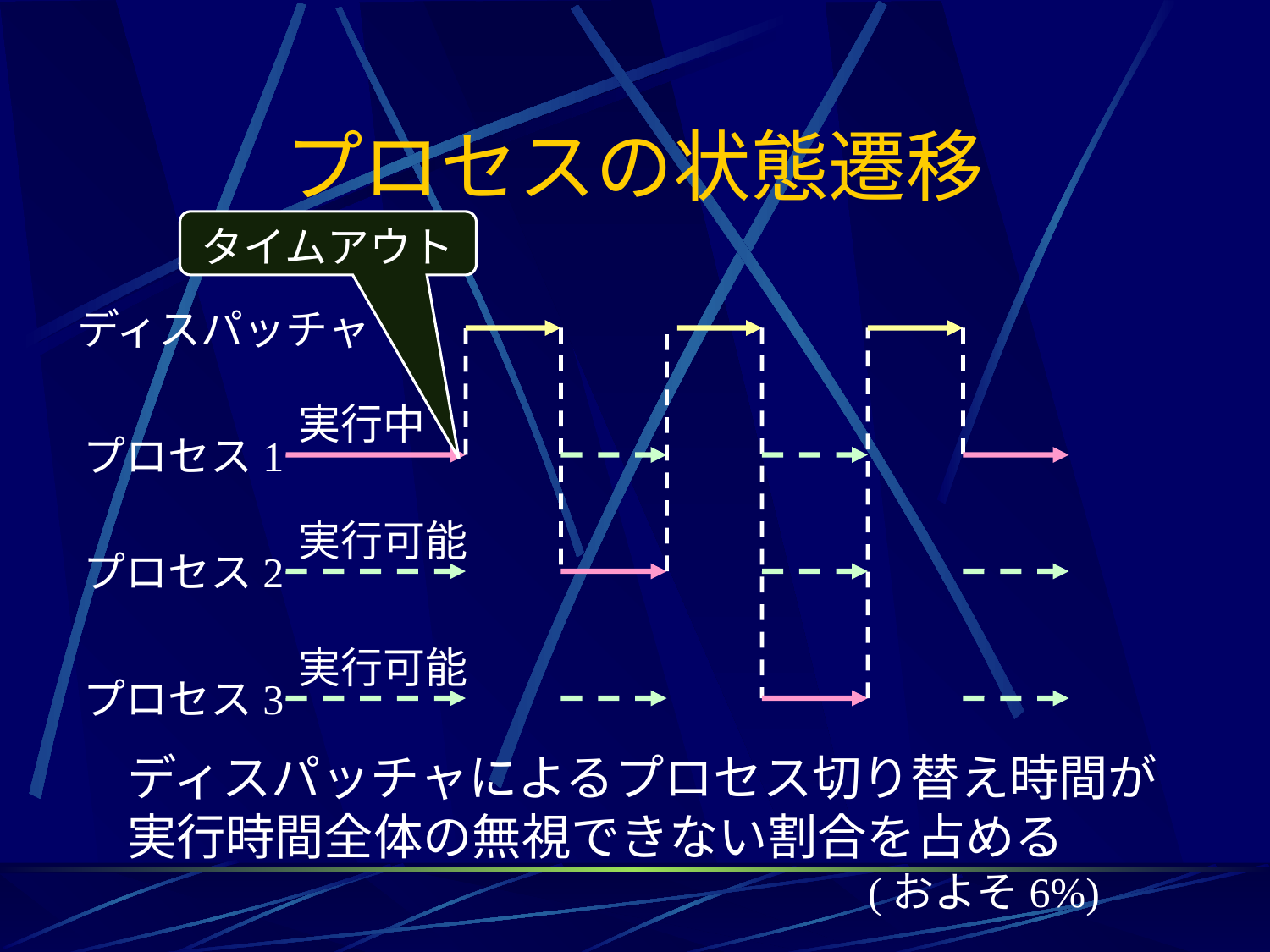

# プロセスの状態遷移
タイムアウト
ディスパッチャ

実行中

プロセス1

実行可能

実行可能

プロセス2

プロセス3
ディスパッチャによるプロセス切り替え時間が
実行時間全体の無視できない割合を占める
                                                                      (およそ6%)